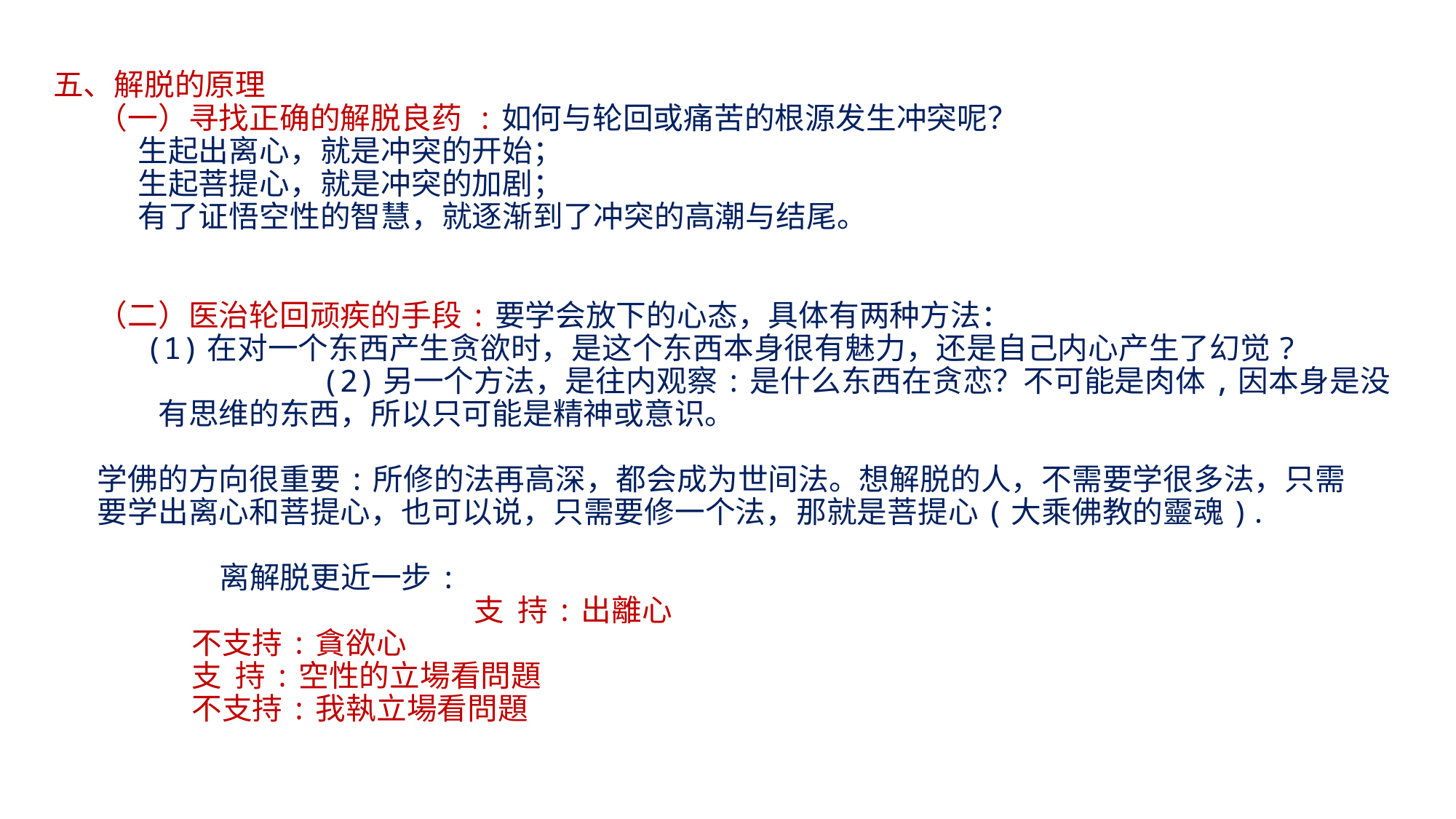

# 五、解脱的原理 （一）寻找正确的解脱良药 :如何与轮回或痛苦的根源发生冲突呢？ 生起出离心，就是冲突的开始； 生起菩提心，就是冲突的加剧； 有了证悟空性的智慧，就逐渐到了冲突的高潮与结尾。 （二）医治轮回顽疾的手段:要学会放下的心态，具体有两种方法： (1)在对一个东西产生贪欲时，是这个东西本身很有魅力，还是自己内心产生了幻觉? (2)另一个方法，是往内观察:是什么东西在贪恋？不可能是肉体,因本身是没 有思维的东西，所以只可能是精神或意识。 学佛的方向很重要:所修的法再高深，都会成为世间法。想解脱的人，不需要学很多法，只需 要学出离心和菩提心，也可以说，只需要修一个法，那就是菩提心(大乘佛教的靈魂). 离解脱更近一步: 支  持:出離心 不支持:貪欲心 支  持:空性的立場看問題 不支持:我執立場看問題